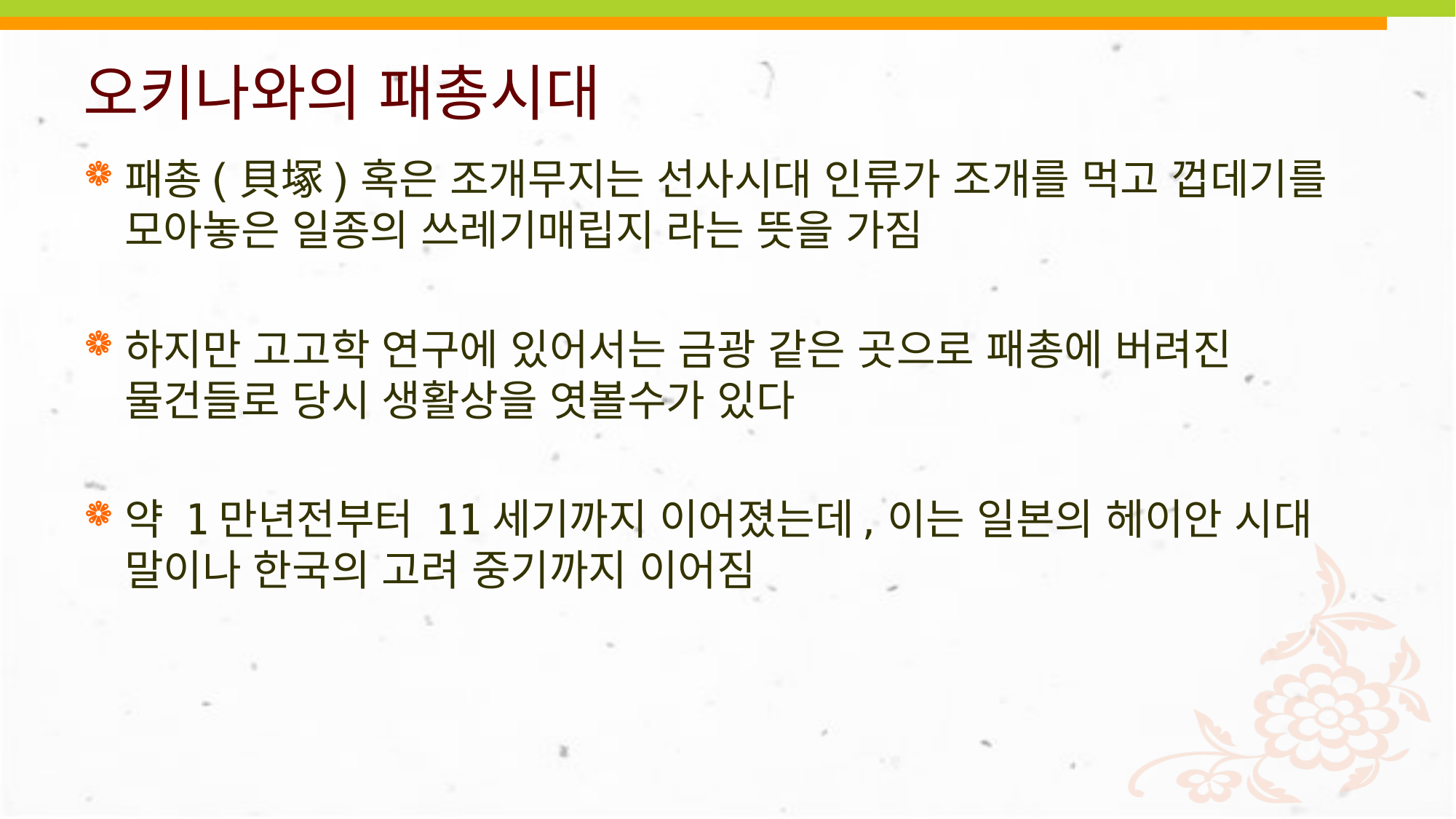

# 오키나와의 패총시대
패총(貝塚)혹은 조개무지는 선사시대 인류가 조개를 먹고 껍데기를 모아놓은 일종의 쓰레기매립지 라는 뜻을 가짐

하지만 고고학 연구에 있어서는 금광 같은 곳으로 패총에 버려진 물건들로 당시 생활상을 엿볼수가 있다

약 1만년전부터 11세기까지 이어졌는데,이는 일본의 헤이안 시대 말이나 한국의 고려 중기까지 이어짐